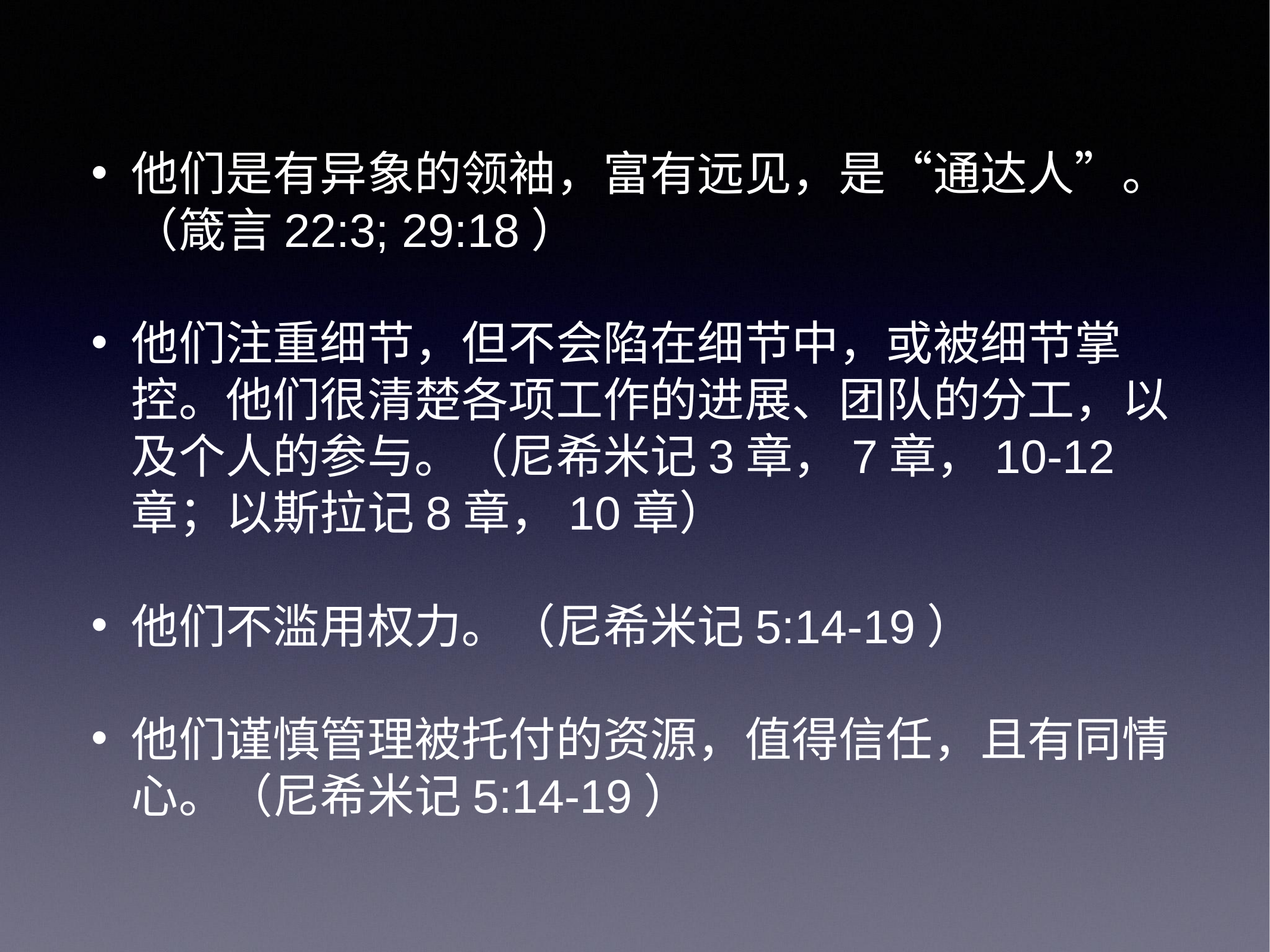

他们是有异象的领袖，富有远见，是“通达人”。（箴言22:3; 29:18）

他们注重细节，但不会陷在细节中，或被细节掌控。他们很清楚各项工作的进展、团队的分工，以及个人的参与。（尼希米记3章，7章，10-12章；以斯拉记8章，10章）

他们不滥用权力。（尼希米记5:14-19）

他们谨慎管理被托付的资源，值得信任，且有同情心。（尼希米记5:14-19）